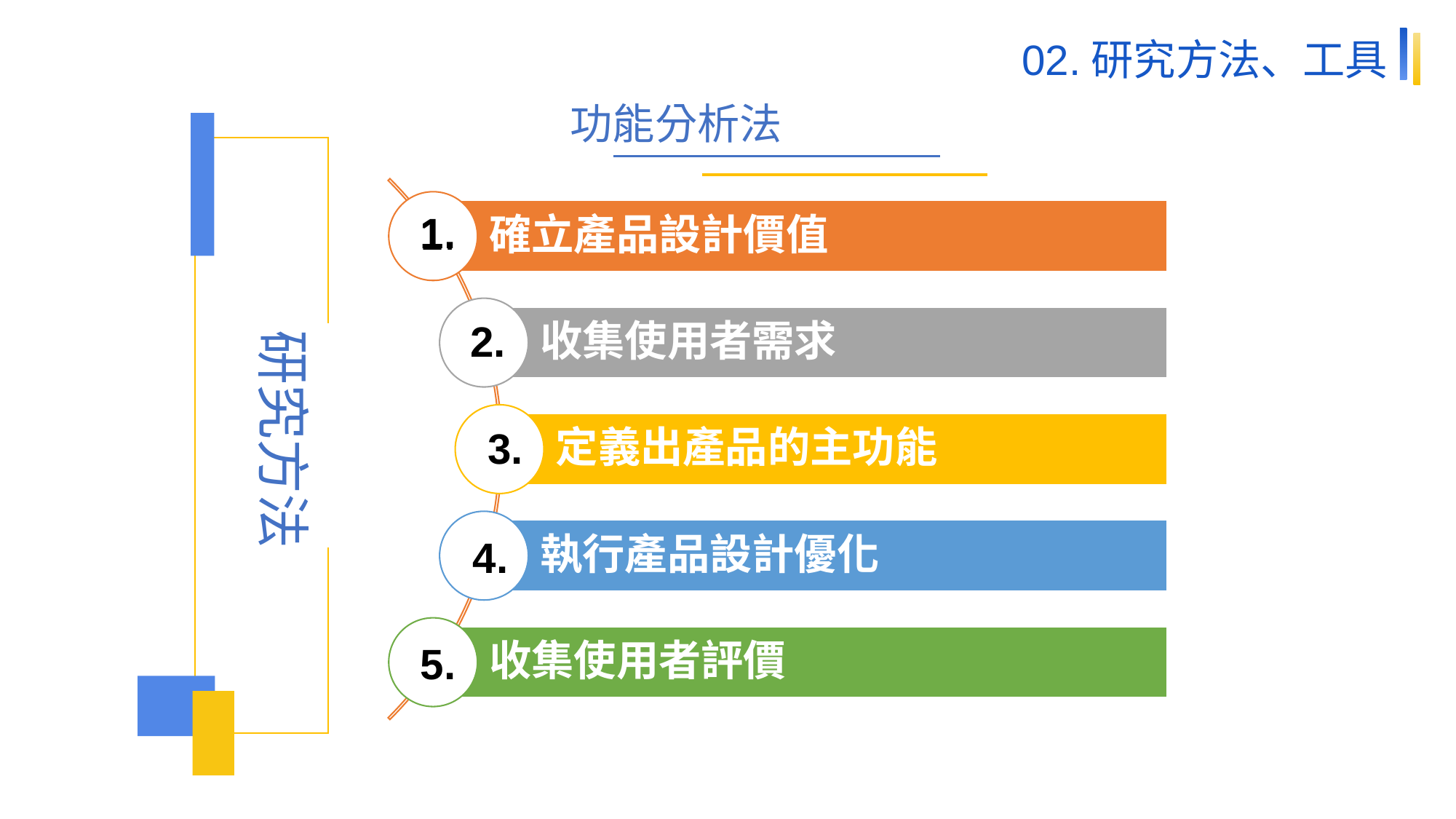

功能分析法
02.研究方法、工具

確立產品設計價值
收集使用者需求
定義出產品的主功能
執行產品設計優化
收集使用者評價
1.
1.
2.
研究方法
3.
4.
5.